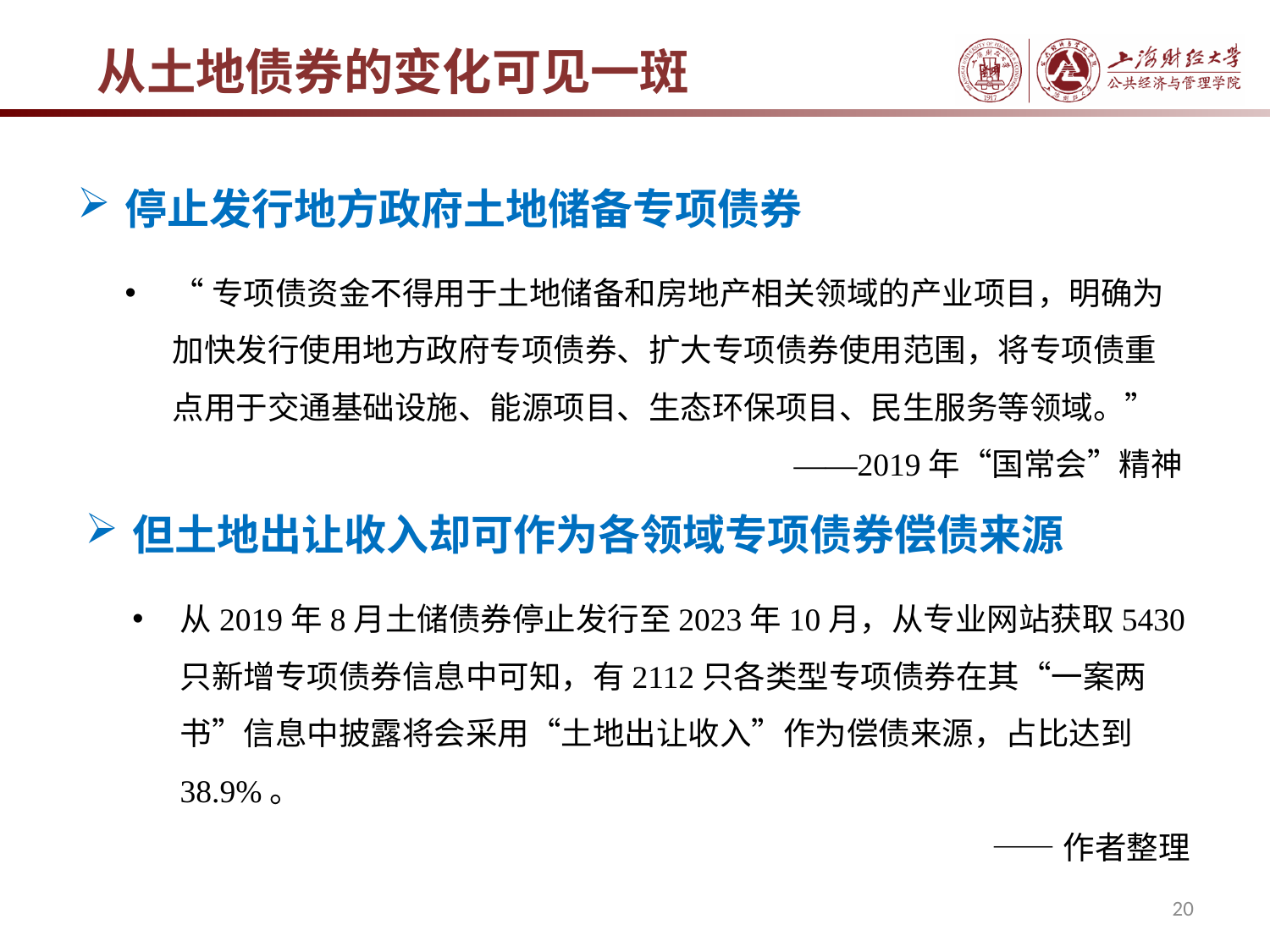

从土地债券的变化可见一斑
停止发行地方政府土地储备专项债券
“专项债资金不得用于土地储备和房地产相关领域的产业项目，明确为加快发行使用地方政府专项债券、扩大专项债券使用范围，将专项债重点用于交通基础设施、能源项目、生态环保项目、民生服务等领域。”
——2019年“国常会”精神
但土地出让收入却可作为各领域专项债券偿债来源
从2019年8月土储债券停止发行至2023年10月，从专业网站获取5430只新增专项债券信息中可知，有2112只各类型专项债券在其“一案两书”信息中披露将会采用“土地出让收入”作为偿债来源，占比达到38.9%。
——作者整理
20